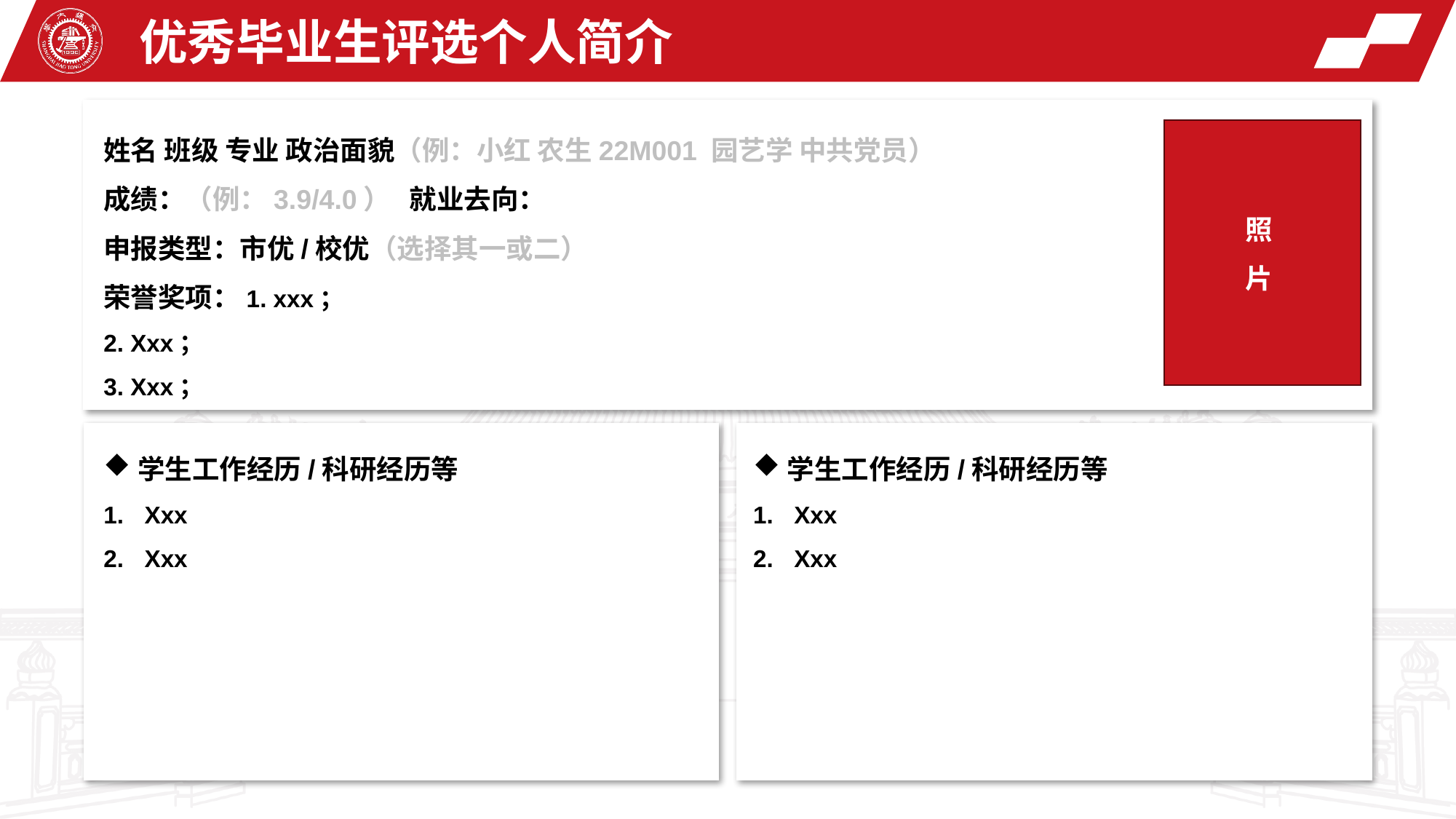

| 申报类型 | □市优 □校优 |
| --- | --- |
优秀毕业生评选个人简介

姓名 班级 专业 政治面貌（例：小红 农生22M001 园艺学 中共党员）
成绩：（例：3.9/4.0）   就业去向：
申报类型：市优/校优（选择其一或二）
荣誉奖项：1. xxx；
2. Xxx；
3. Xxx；

照
片

学生工作经历/科研经历等
Xxx
Xxx

学生工作经历/科研经历等
Xxx
Xxx